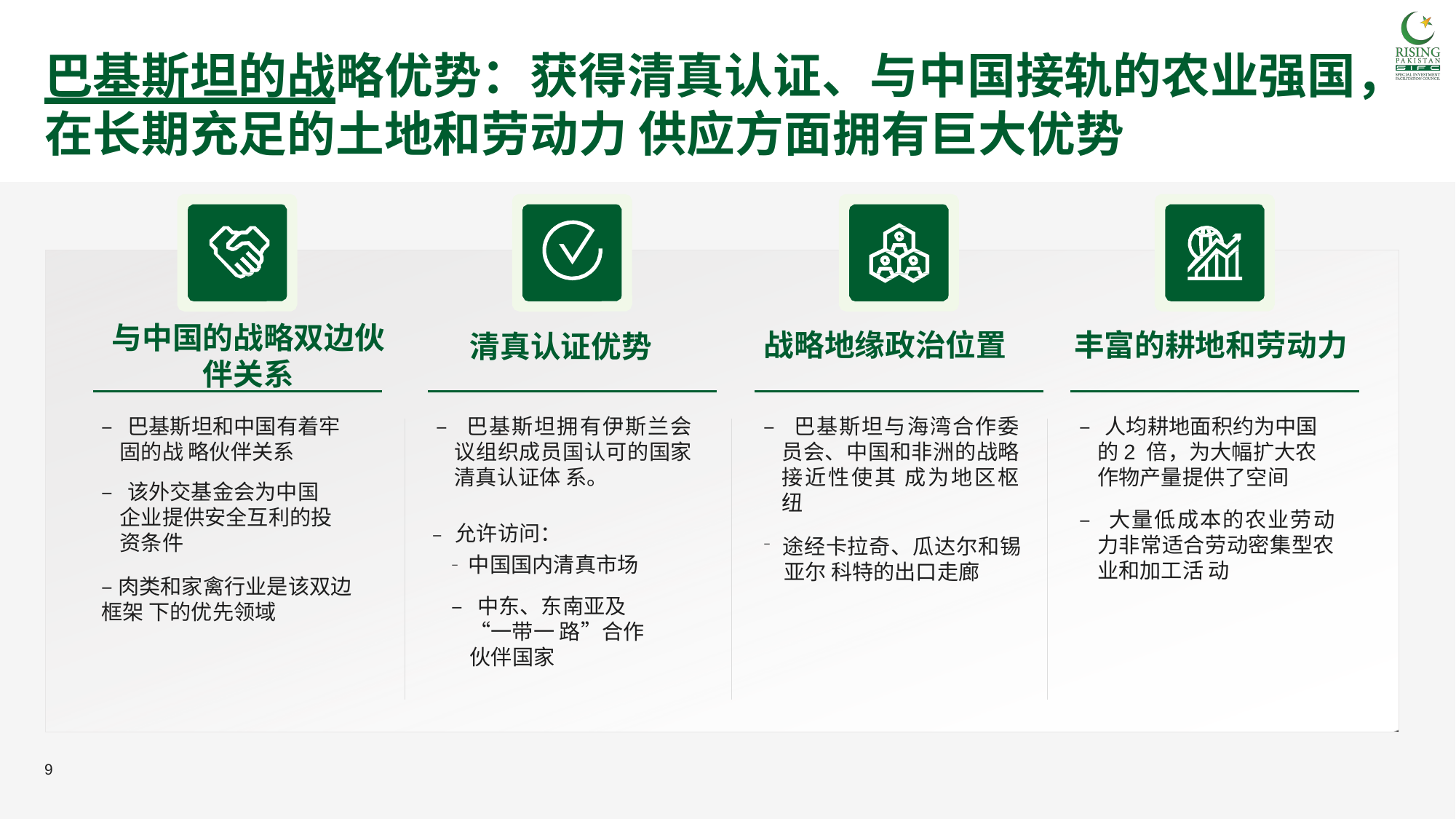

# 巴基斯坦的战略优势：获得清真认证、与中国接轨的农业强国，在长期充足的土地和劳动力 供应方面拥有巨大优势
9

与中国的战略双边伙伴关系
战略地缘政治位置
丰富的耕地和劳动力
清真认证优势

–  巴基斯坦与海湾合作委员会、中国和非洲的战略接近性使其 成为地区枢纽

–  途经卡拉奇、瓜达尔和锡亚尔 科特的出口走廊
–  人均耕地面积约为中国的2 倍，为大幅扩大农作物产量提供了空间
–  巴基斯坦和中国有着牢固的战 略伙伴关系
–  巴基斯坦拥有伊斯兰会议组织成员国认可的国家清真认证体 系。

–  该外交基金会为中国企业提供安全互利的投资条件
–  大量低成本的农业劳动力非常适合劳动密集型农业和加工活 动
–  允许访问：
–  中国国内清真市场
–  中东、东南亚及“一带一 路”合作伙伴国家
–肉类和家禽行业是该双边框架 下的优先领域

9